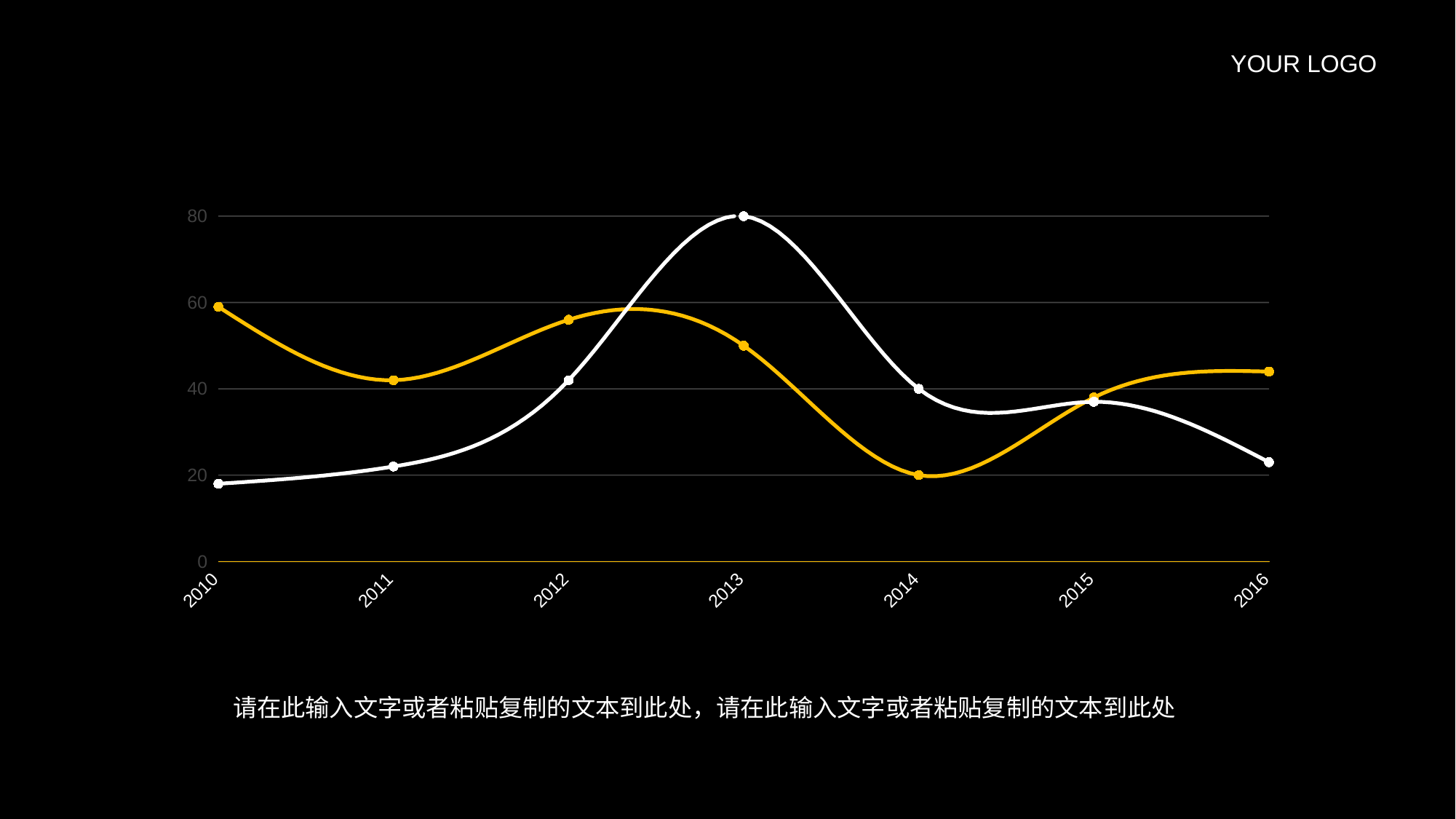

YOUR LOGO

### Chart

| Category | 蓝色 | 青色 |
|---|---|---|
请在此输入文字或者粘贴复制的文本到此处，请在此输入文字或者粘贴复制的文本到此处